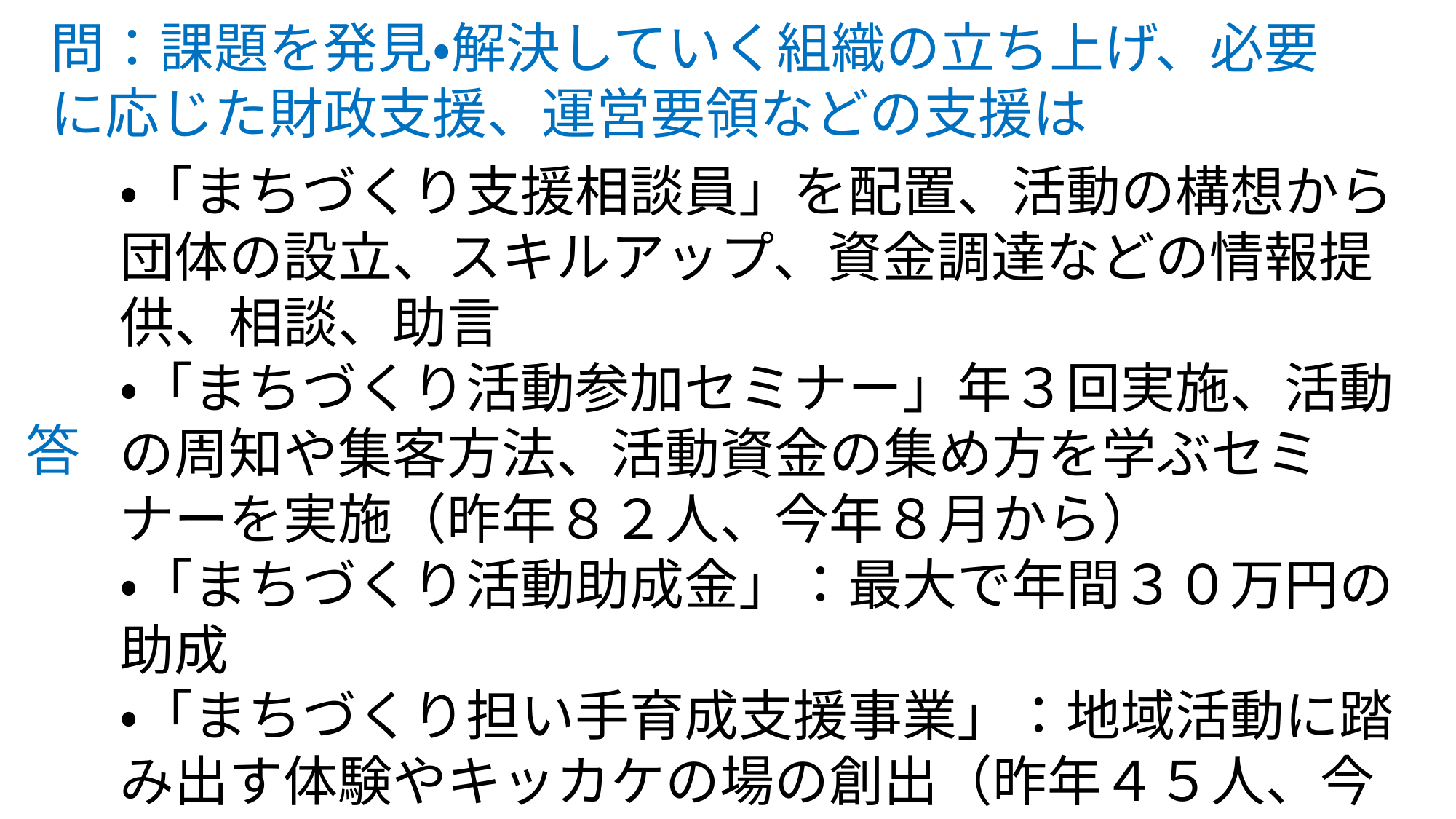

問：課題を発見・解決していく組織の立ち上げ、必要に応じた財政支援、運営要領などの支援は
・「まちづくり支援相談員」を配置、活動の構想から団体の設立、スキルアップ、資金調達などの情報提供、相談、助言
・「まちづくり活動参加セミナー」年３回実施、活動の周知や集客方法、活動資金の集め方を学ぶセミナーを実施（昨年８２人、今年８月から）
・「まちづくり活動助成金」：最大で年間３０万円の助成
・「まちづくり担い手育成支援事業」：地域活動に踏み出す体験やキッカケの場の創出（昨年４５人、今年は６月から５回のワークショップ（規格外野菜の活用）
答